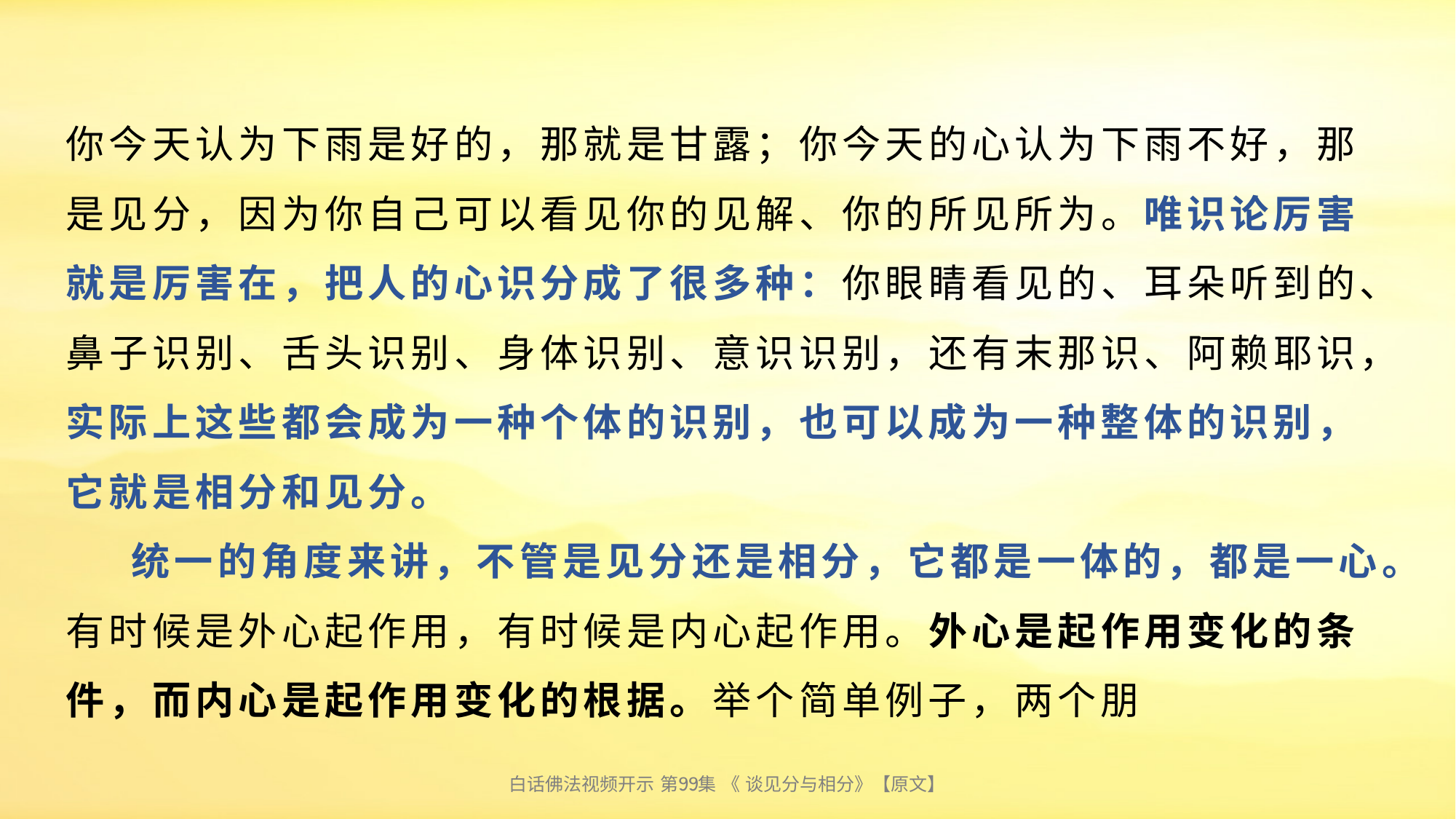

# 你今天认为下雨是好的，那就是甘露；你今天的心认为下雨不好，那是见分，因为你自己可以看见你的见解、你的所见所为。唯识论厉害就是厉害在，把人的心识分成了很多种：你眼睛看见的、耳朵听到的、鼻子识别、舌头识别、身体识别、意识识别，还有末那识、阿赖耶识，实际上这些都会成为一种个体的识别，也可以成为一种整体的识别，它就是相分和见分。 统一的角度来讲，不管是见分还是相分，它都是一体的，都是一心。有时候是外心起作用，有时候是内心起作用。外心是起作用变化的条件，而内心是起作用变化的根据。举个简单例子，两个朋
白话佛法视频开示 第99集 《 谈见分与相分》【原文】